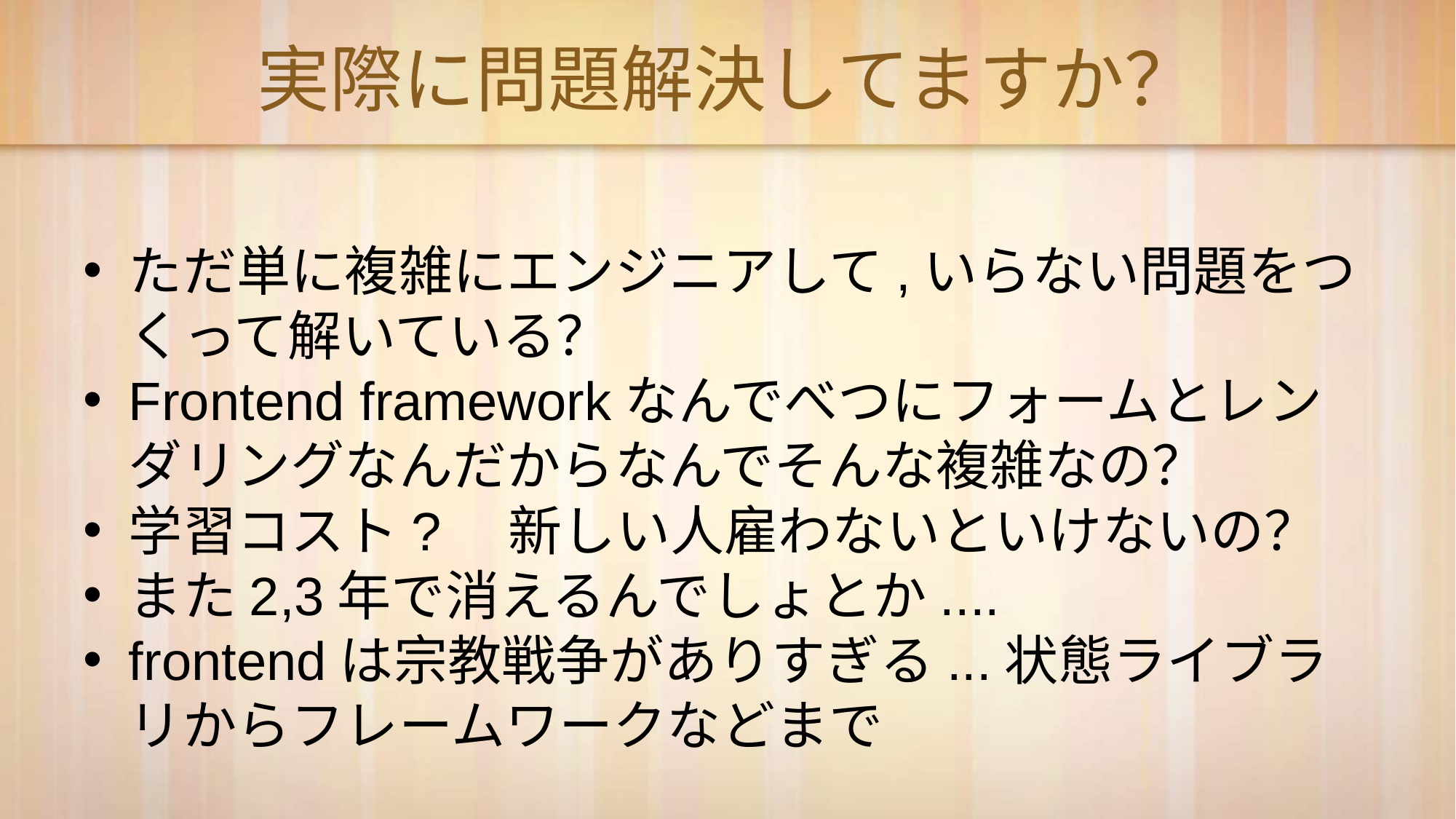

# 実際に問題解決してますか？
ただ単に複雑にエンジニアして,いらない問題をつくって解いている？
Frontend frameworkなんでべつにフォームとレンダリングなんだからなんでそんな複雑なの？
学習コスト?　新しい人雇わないといけないの？
また2,3年で消えるんでしょとか....
frontendは宗教戦争がありすぎる...状態ライブラリからフレームワークなどまで